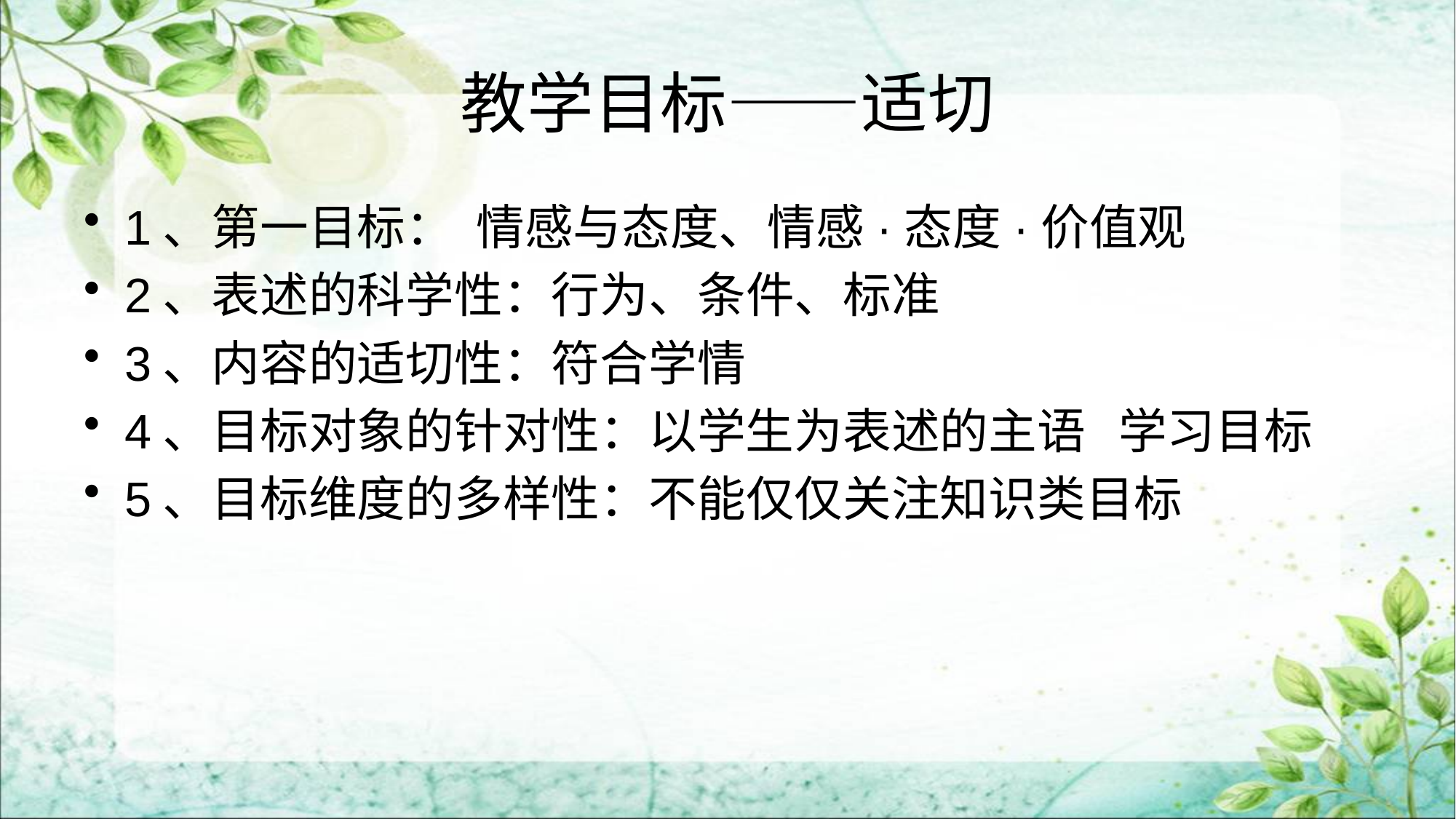

# 教学目标——适切
1、第一目标：  情感与态度、情感·态度·价值观
2、表述的科学性：行为、条件、标准
3、内容的适切性：符合学情
4、目标对象的针对性：以学生为表述的主语   学习目标
5、目标维度的多样性：不能仅仅关注知识类目标